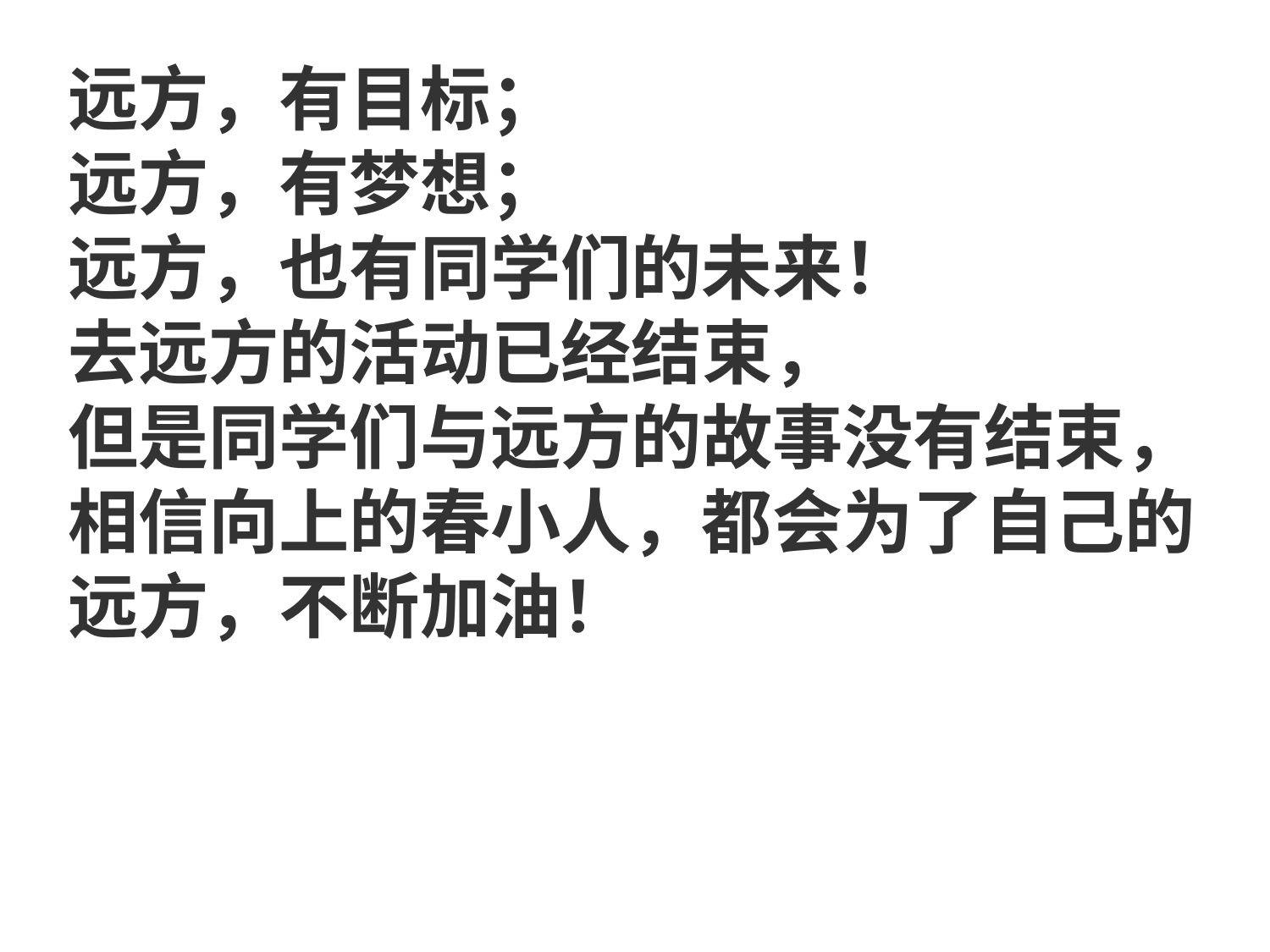

远方，有目标；
远方，有梦想；
远方，也有同学们的未来！
去远方的活动已经结束，
但是同学们与远方的故事没有结束，相信向上的春小人，都会为了自己的远方，不断加油！